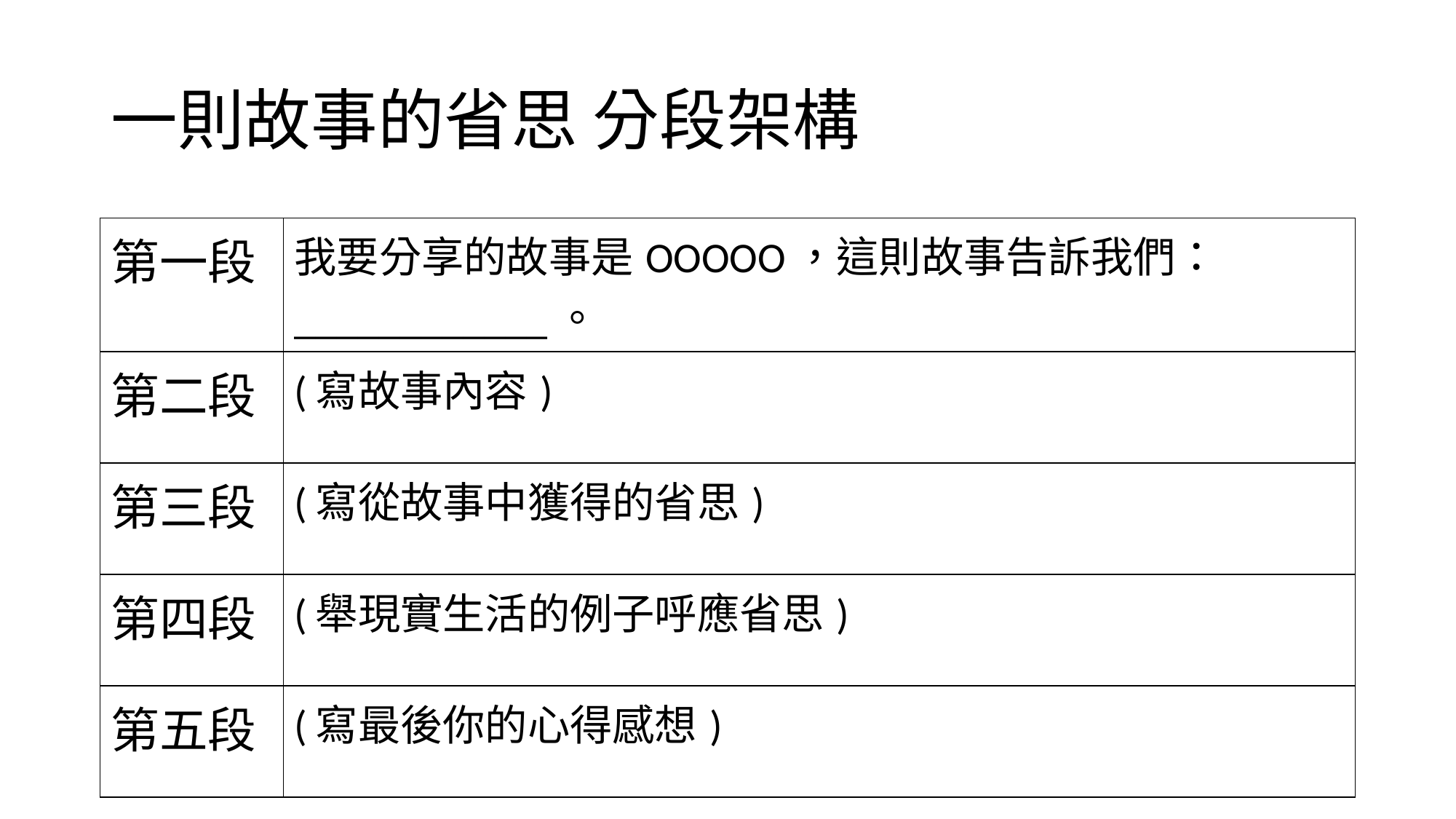

# 一則故事的省思 分段架構
| 第一段 | 我要分享的故事是OOOOO，這則故事告訴我們：\_\_\_\_\_\_\_\_\_\_\_\_。 |
| --- | --- |
| 第二段 | (寫故事內容) |
| 第三段 | (寫從故事中獲得的省思) |
| 第四段 | (舉現實生活的例子呼應省思) |
| 第五段 | (寫最後你的心得感想) |